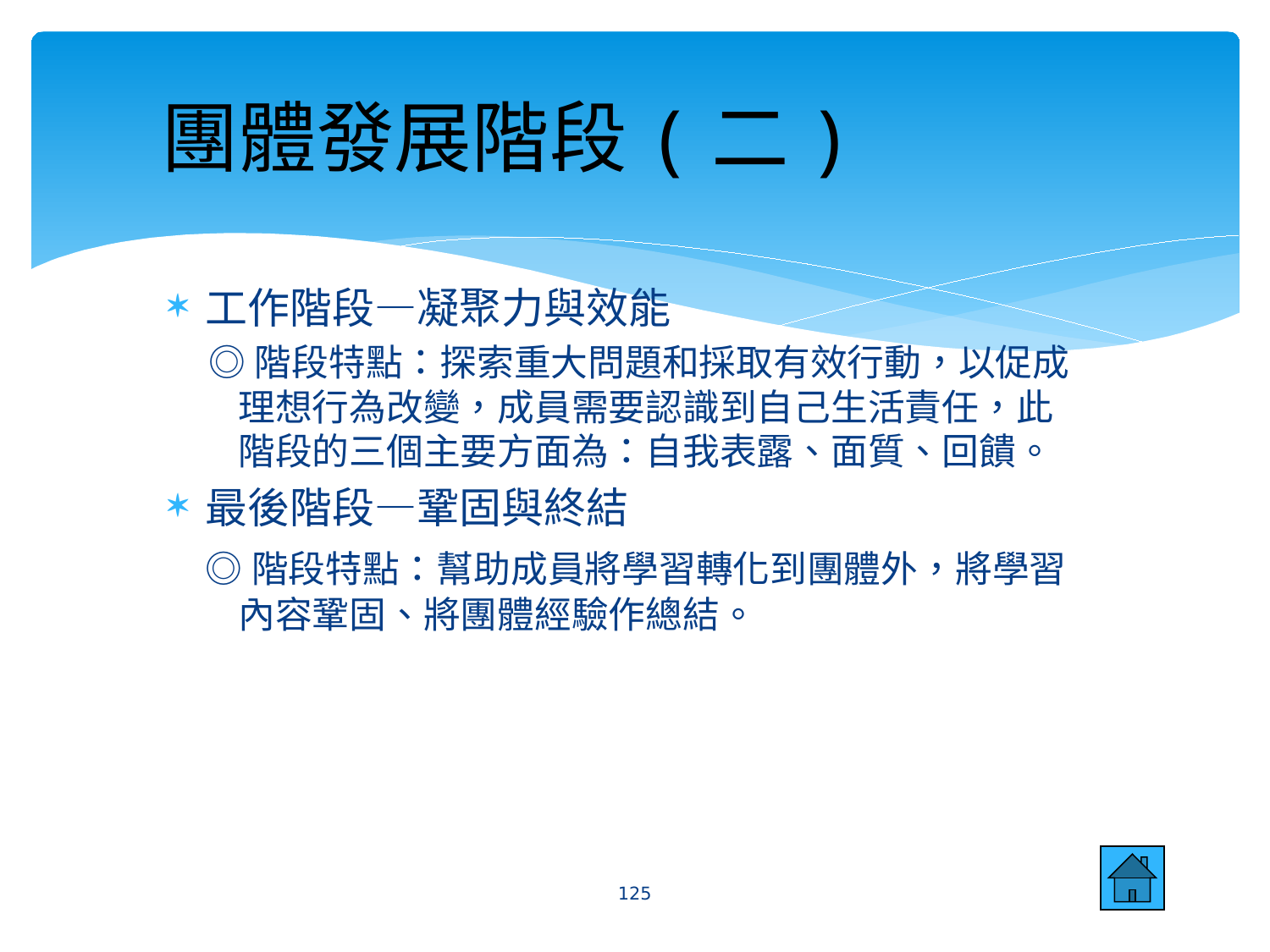

團體發展階段(二)
工作階段—凝聚力與效能
     ◎階段特點：探索重大問題和採取有效行動，以促成
    理想行為改變，成員需要認識到自己生活責任，此
    階段的三個主要方面為：自我表露、面質、回饋。
最後階段—鞏固與終結
    ◎階段特點：幫助成員將學習轉化到團體外，將學習
    內容鞏固、將團體經驗作總結。

125